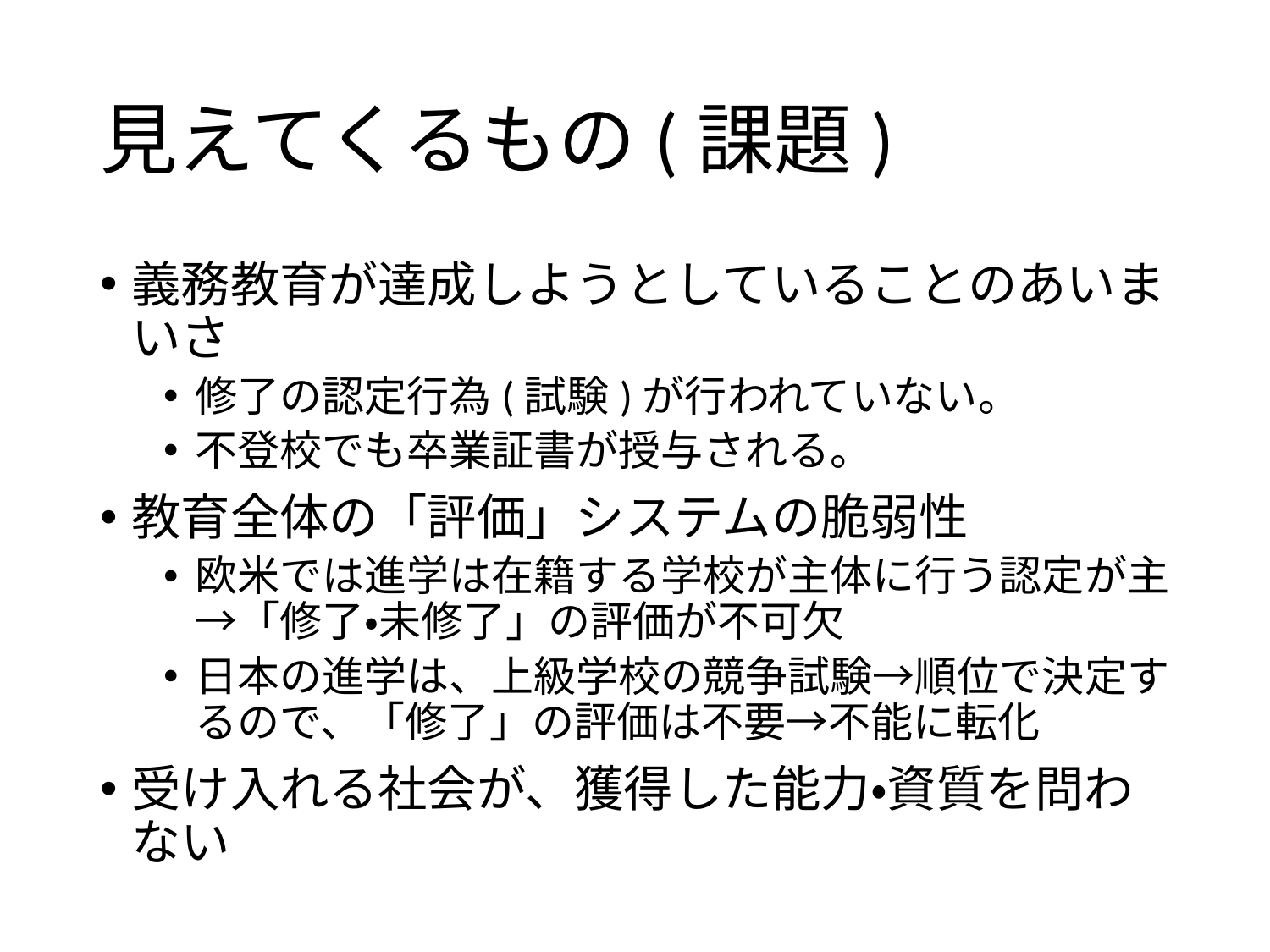

# 見えてくるもの(課題)
義務教育が達成しようとしていることのあいまいさ
修了の認定行為(試験)が行われていない。
不登校でも卒業証書が授与される。
教育全体の「評価」システムの脆弱性
欧米では進学は在籍する学校が主体に行う認定が主→「修了・未修了」の評価が不可欠
日本の進学は、上級学校の競争試験→順位で決定するので、「修了」の評価は不要→不能に転化
受け入れる社会が、獲得した能力・資質を問わない